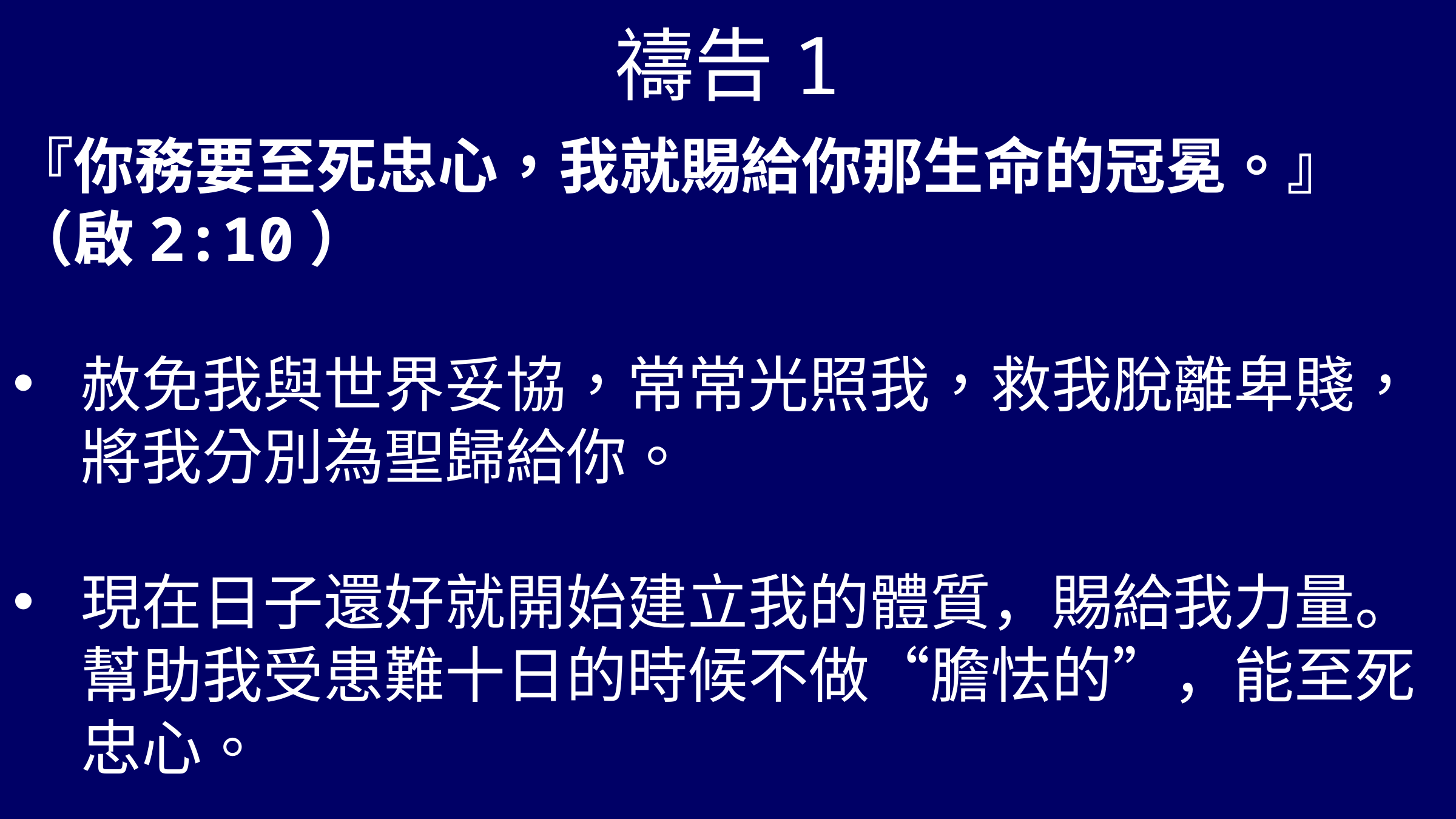

禱告1
『你務要至死忠心，我就賜給你那生命的冠冕。』（啟2:10）

赦免我與世界妥協，常常光照我，救我脫離卑賤，將我分別為聖歸給你。

現在日子還好就開始建立我的體質，賜給我力量。幫助我受患難十日的時候不做“膽怯的”，能至死忠心。